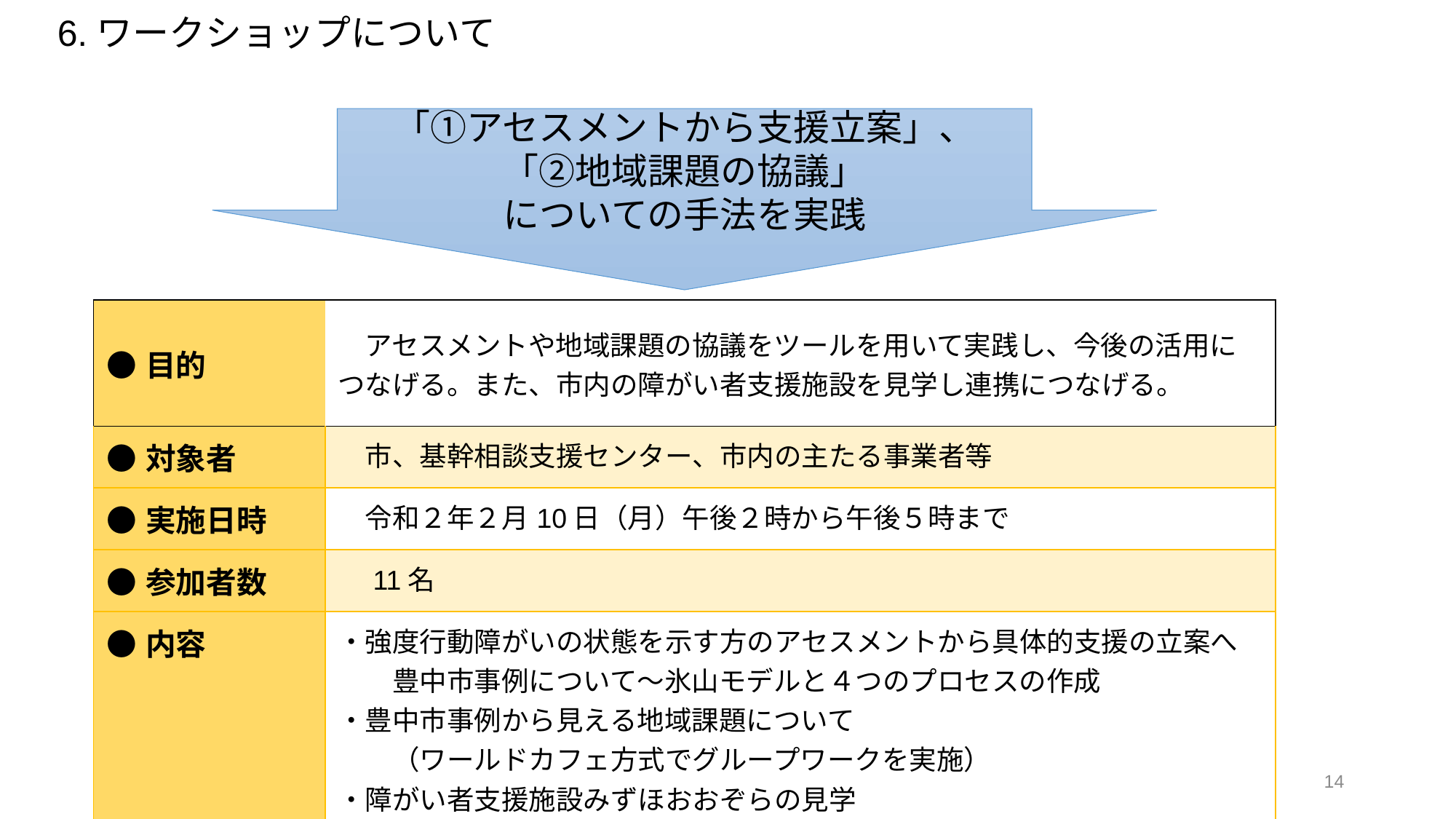

# 6.ワークショップについて
「①アセスメントから支援立案」、
「②地域課題の協議」
についての手法を実践
| ●目的 | アセスメントや地域課題の協議をツールを用いて実践し、今後の活用につなげる。また、市内の障がい者支援施設を見学し連携につなげる。 |
| --- | --- |
| ●対象者 | 市、基幹相談支援センター、市内の主たる事業者等 |
| ●実施日時 | 令和２年２月10日（月）午後２時から午後５時まで |
| ●参加者数 | 11名 |
| ●内容 | ・強度行動障がいの状態を示す方のアセスメントから具体的支援の立案へ 　　豊中市事例について～氷山モデルと４つのプロセスの作成 ・豊中市事例から見える地域課題について 　　（ワールドカフェ方式でグループワークを実施） ・障がい者支援施設みずほおおぞらの見学 |
14